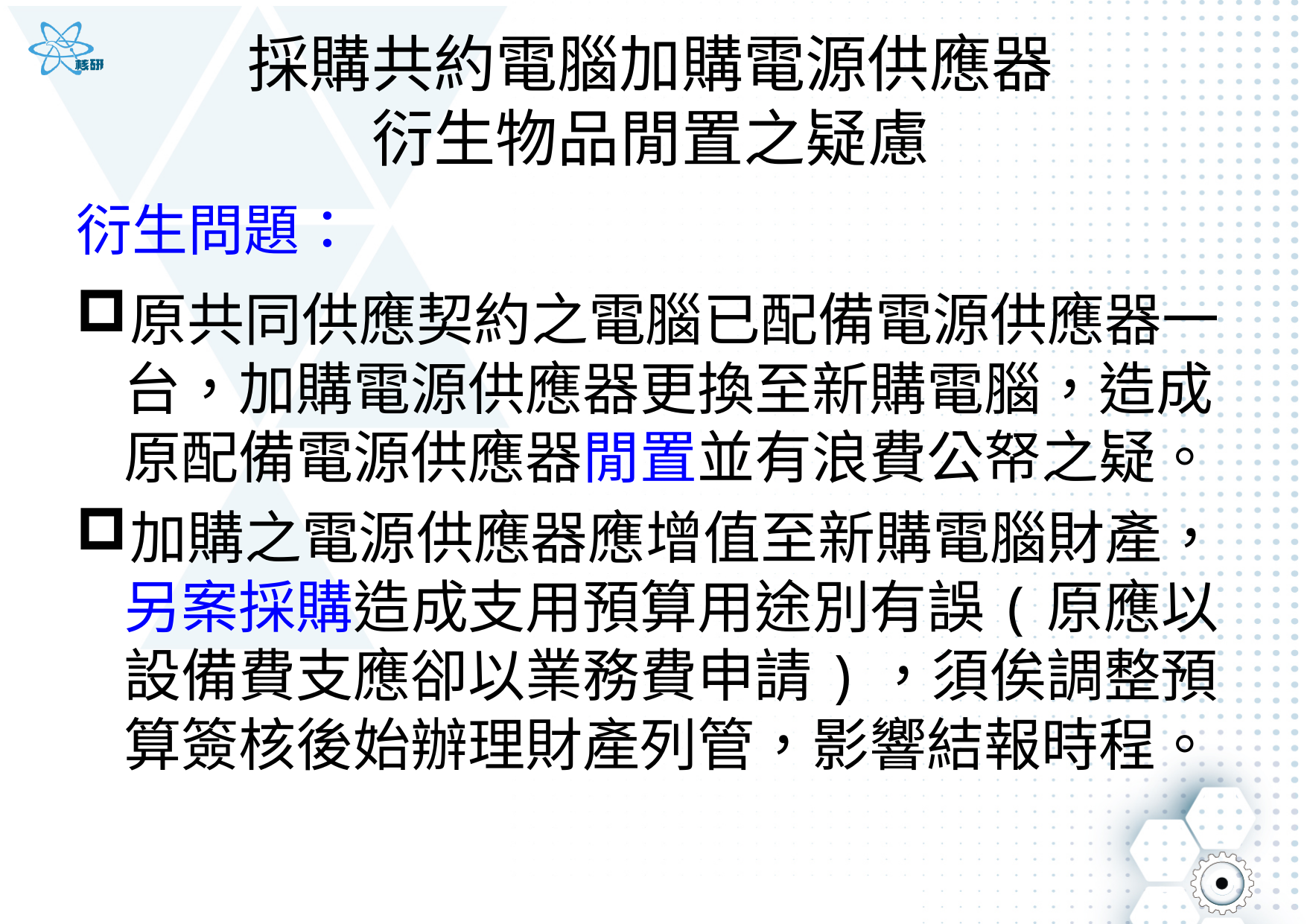

# 採購共約電腦加購電源供應器 衍生物品閒置之疑慮
衍生問題：
原共同供應契約之電腦已配備電源供應器一台，加購電源供應器更換至新購電腦，造成原配備電源供應器閒置並有浪費公帑之疑。
加購之電源供應器應增值至新購電腦財產，另案採購造成支用預算用途別有誤(原應以設備費支應卻以業務費申請)，須俟調整預算簽核後始辦理財產列管，影響結報時程。